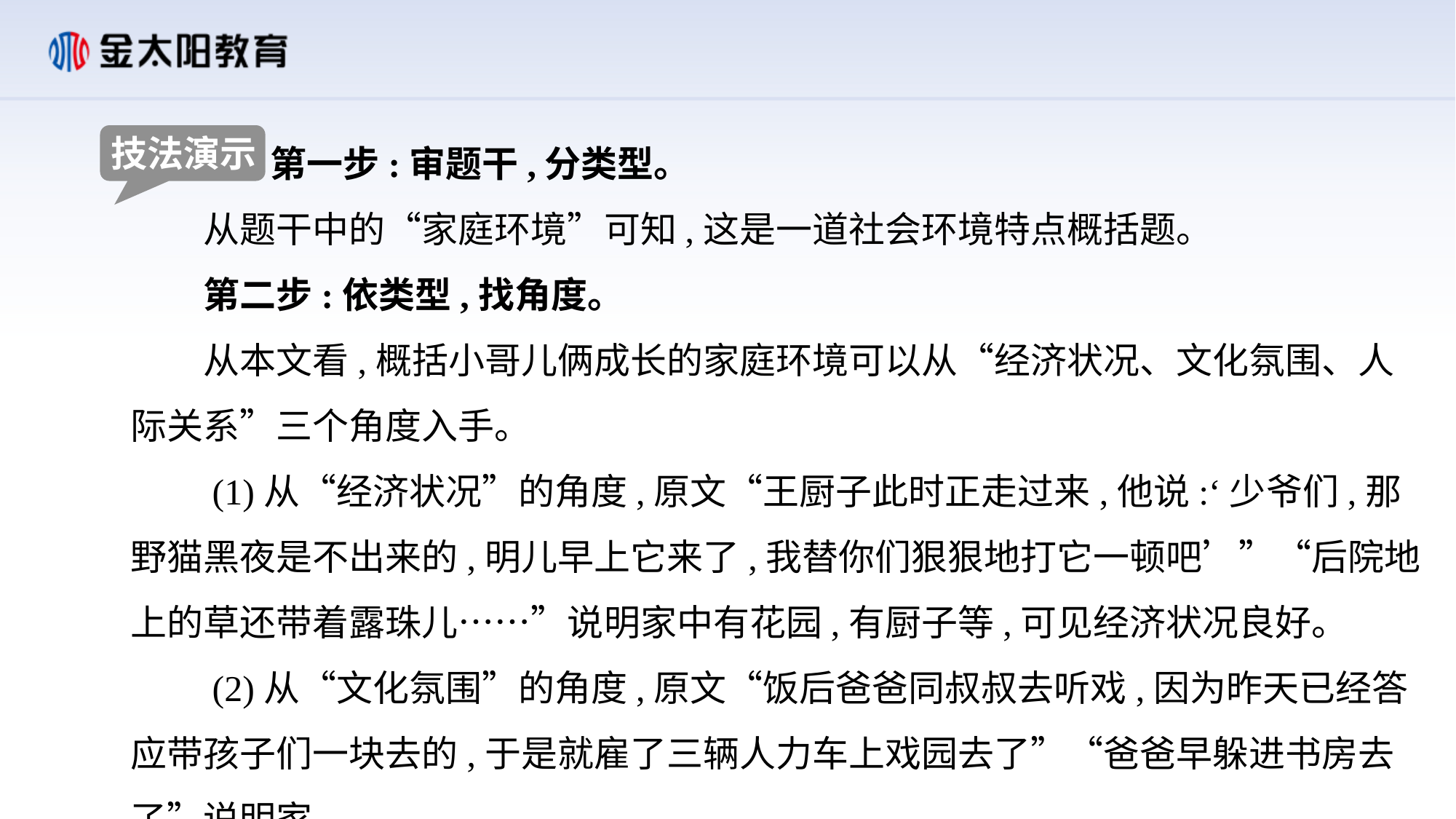

第一步:审题干,分类型。
　　从题干中的“家庭环境”可知,这是一道社会环境特点概括题。
　　第二步:依类型,找角度。
　　从本文看,概括小哥儿俩成长的家庭环境可以从“经济状况、文化氛围、人际关系”三个角度入手。
　　(1)从“经济状况”的角度,原文“王厨子此时正走过来,他说:‘少爷们,那野猫黑夜是不出来的,明儿早上它来了,我替你们狠狠地打它一顿吧’”“后院地上的草还带着露珠儿……”说明家中有花园,有厨子等,可见经济状况良好。
　　(2)从“文化氛围”的角度,原文“饭后爸爸同叔叔去听戏,因为昨天已经答应带孩子们一块去的,于是就雇了三辆人力车上戏园去了”“爸爸早躲进书房去了”说明家